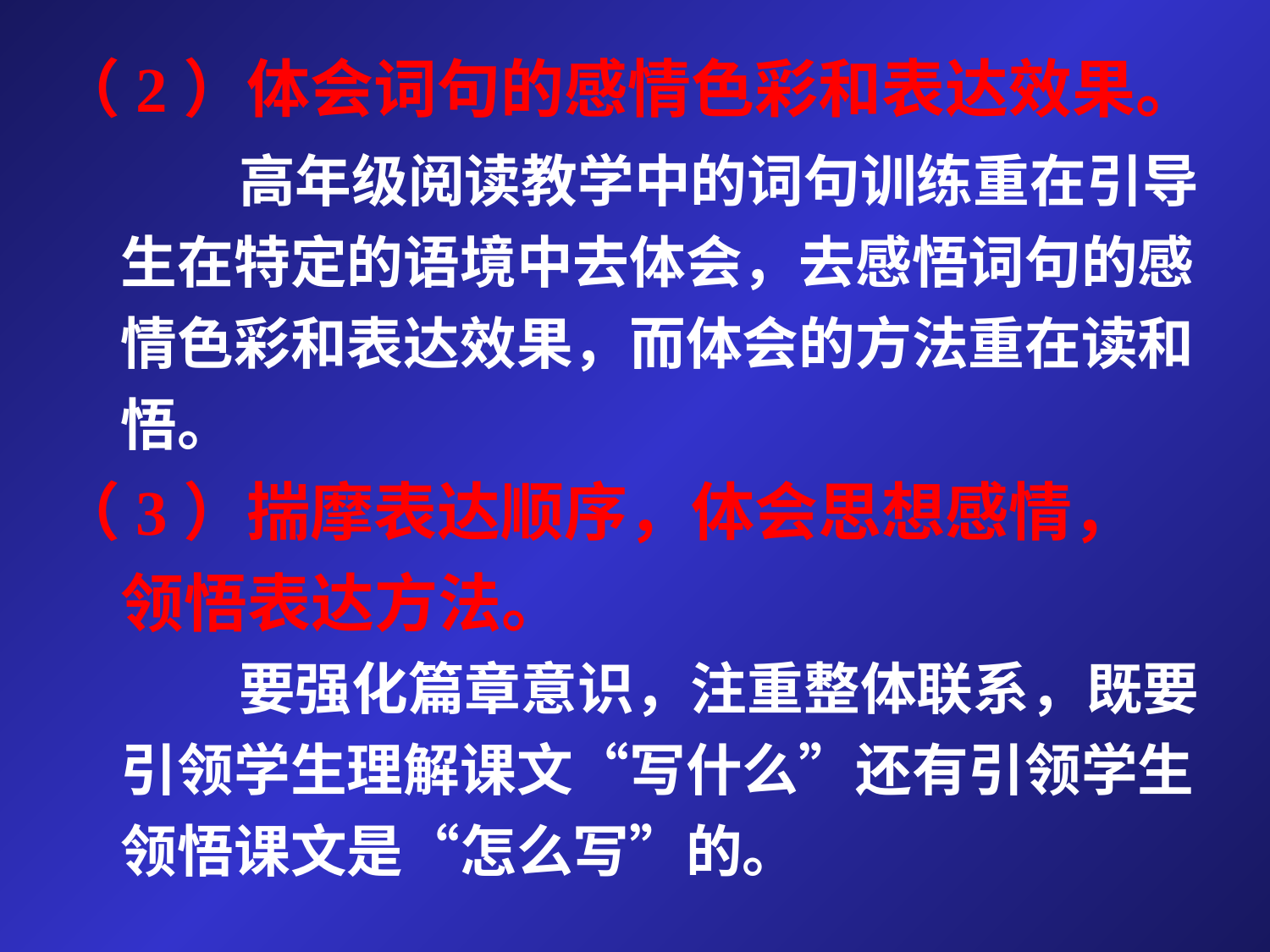

# （2）体会词句的感情色彩和表达效果。
             高年级阅读教学中的词句训练重在引导生在特定的语境中去体会，去感悟词句的感情色彩和表达效果，而体会的方法重在读和悟。
（3）揣摩表达顺序，体会思想感情， 领悟表达方法。
             要强化篇章意识，注重整体联系，既要引领学生理解课文“写什么”还有引领学生领悟课文是“怎么写”的。